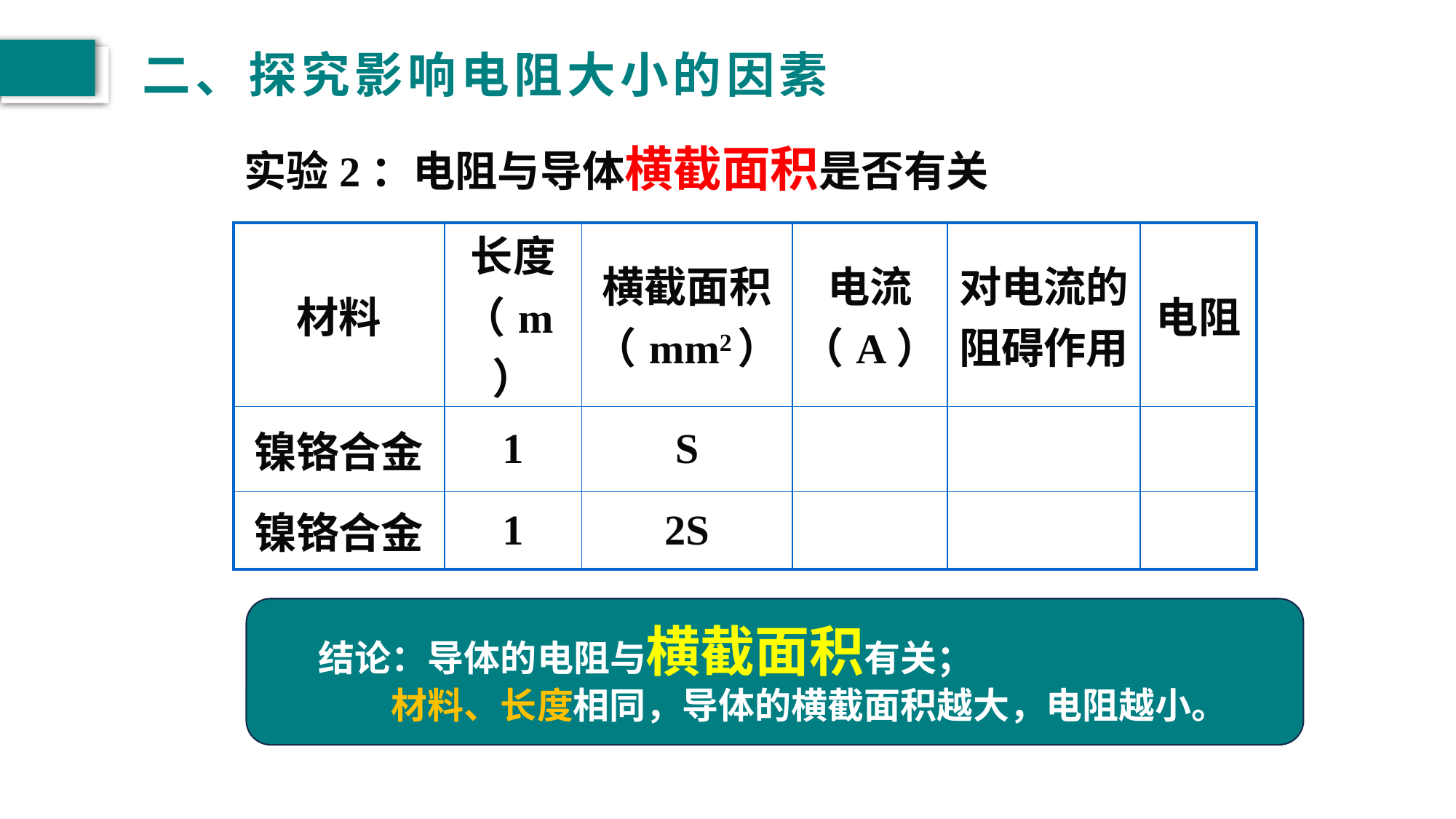

# 二、探究影响电阻大小的因素
实验2：电阻与导体横截面积是否有关
| 材料 | 长度 （m） | 横截面积 （mm2） | 电流 （A） | 对电流的阻碍作用 | 电阻 |
| --- | --- | --- | --- | --- | --- |
| 镍铬合金 | 1 | S |  |  |  |
| 镍铬合金 | 1 | 2S |  |  |  |
结论：导体的电阻与横截面积有关；
　　材料、长度相同，导体的横截面积越大，电阻越小。